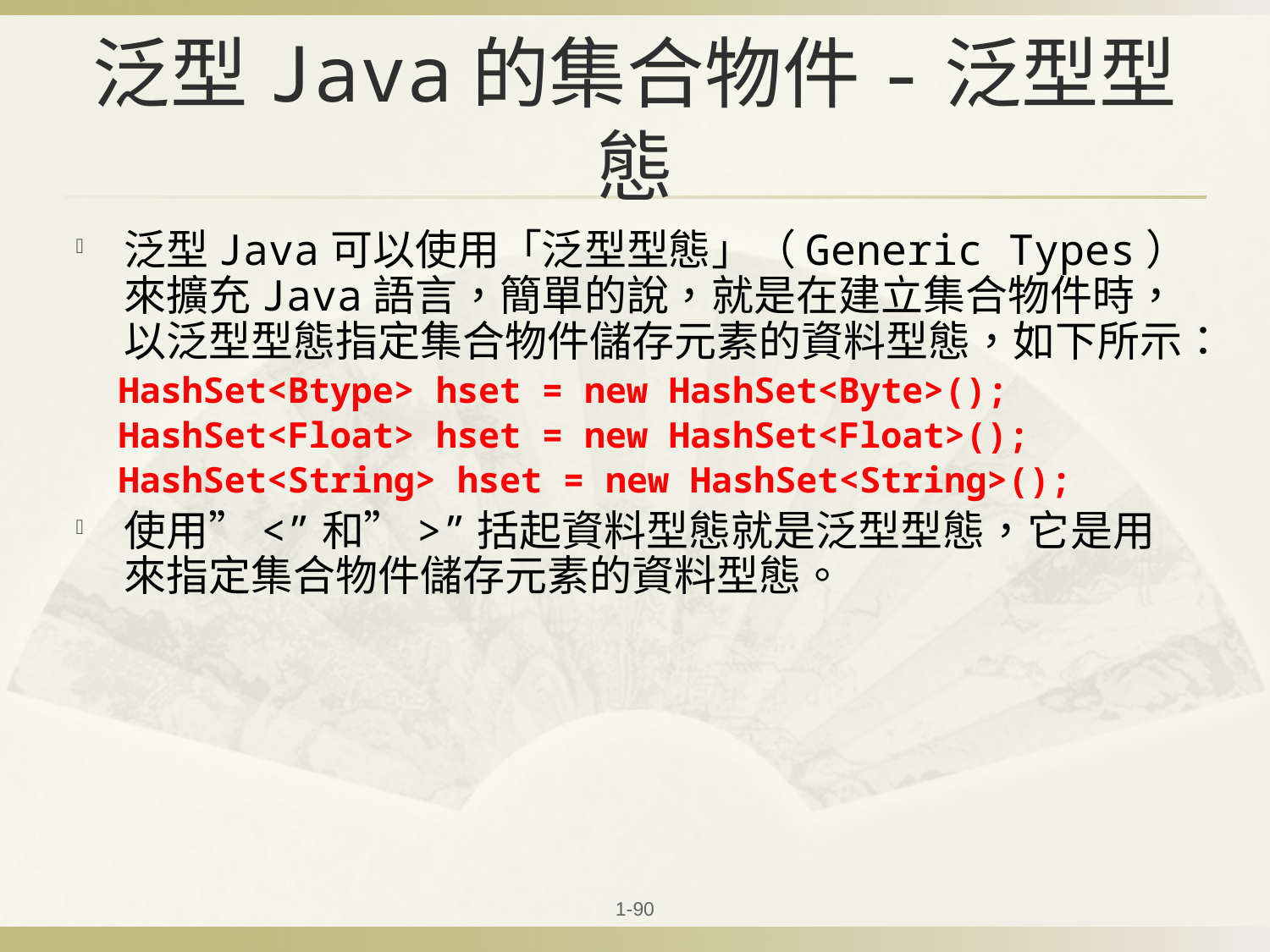

# 泛型Java的集合物件-泛型型態
泛型Java可以使用「泛型型態」（Generic Types）來擴充Java語言，簡單的說，就是在建立集合物件時，以泛型型態指定集合物件儲存元素的資料型態，如下所示：
  HashSet<Btype> hset = new HashSet<Byte>();
  HashSet<Float> hset = new HashSet<Float>();
  HashSet<String> hset = new HashSet<String>();
使用”<”和”>”括起資料型態就是泛型型態，它是用來指定集合物件儲存元素的資料型態。
1-90